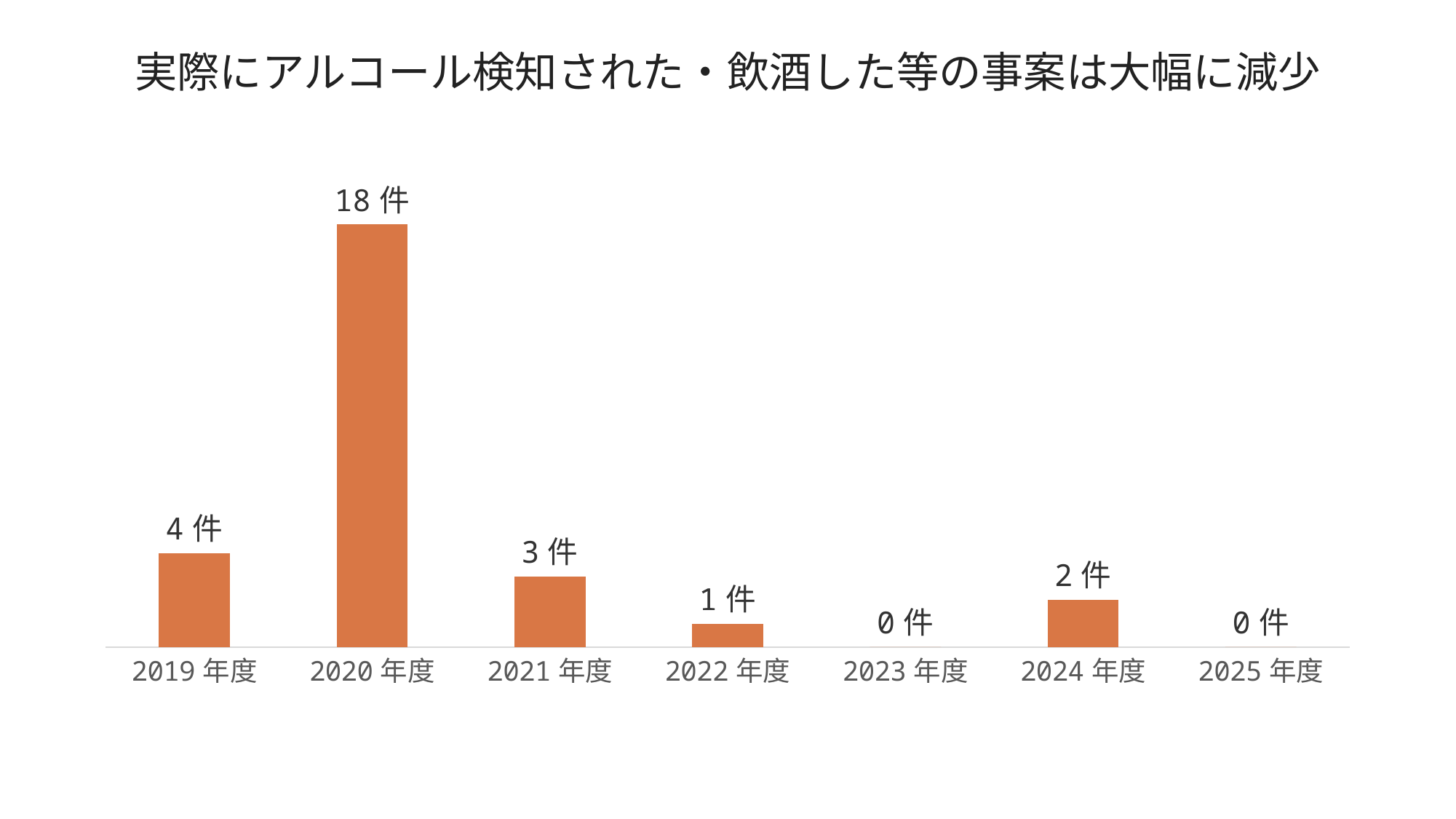

# 実際にアルコール検知された・飲酒した等の事案は大幅に減少

### Chart

| Category |  |
|---|---|
| 2019年度 | 4.0 |
| 2020年度 | 18.0 |
| 2021年度 | 3.0 |
| 2022年度 | 1.0 |
| 2023年度 | 0.0 |
| 2024年度 | 2.0 |
| 2025年度 | 0.0 |